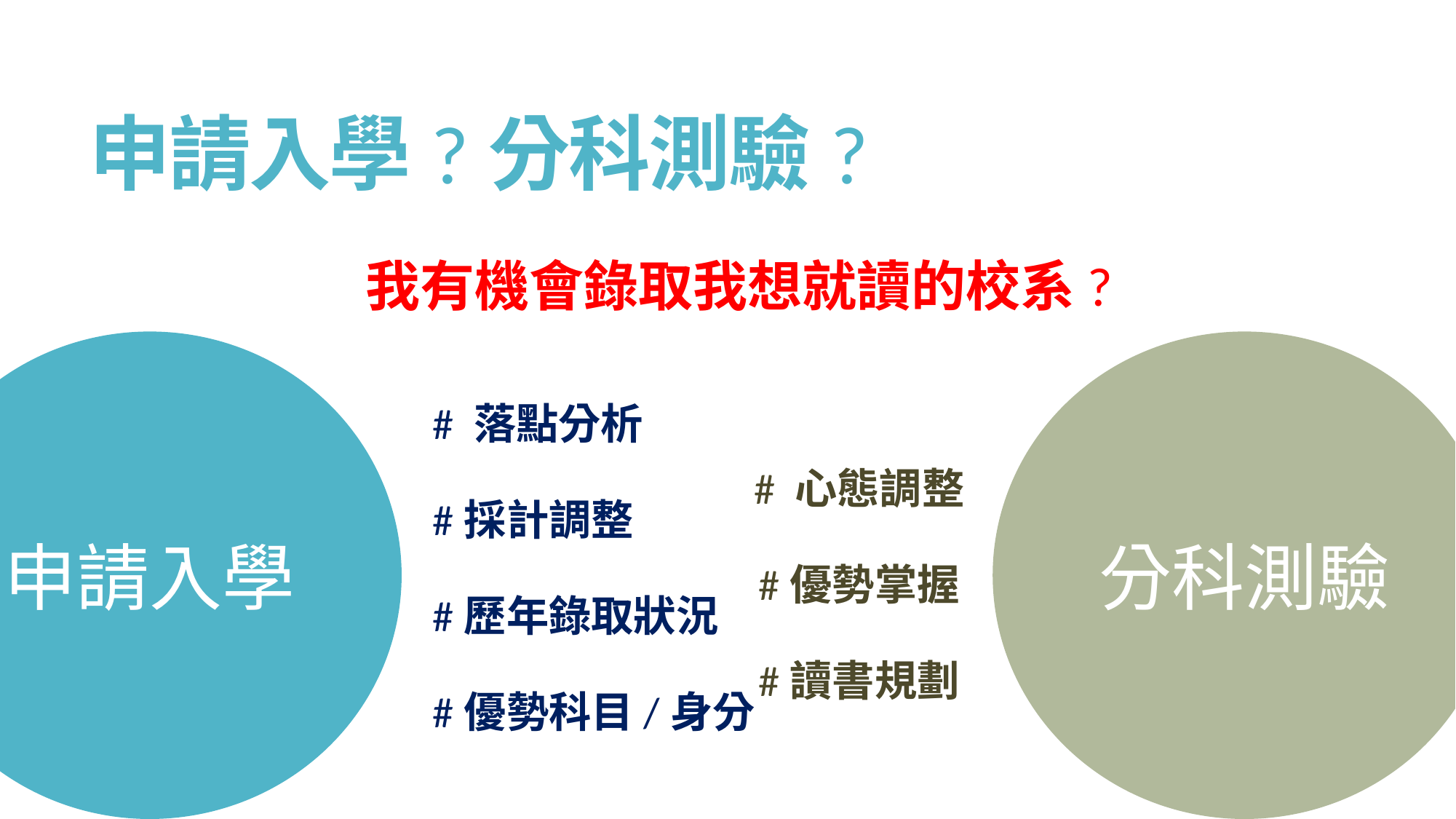

# 申請入學?分科測驗?
我有機會錄取我想就讀的校系?
申請入學
分科測驗
# 落點分析
#採計調整
#歷年錄取狀況
#優勢科目/身分

# 心態調整
#優勢掌握
#讀書規劃